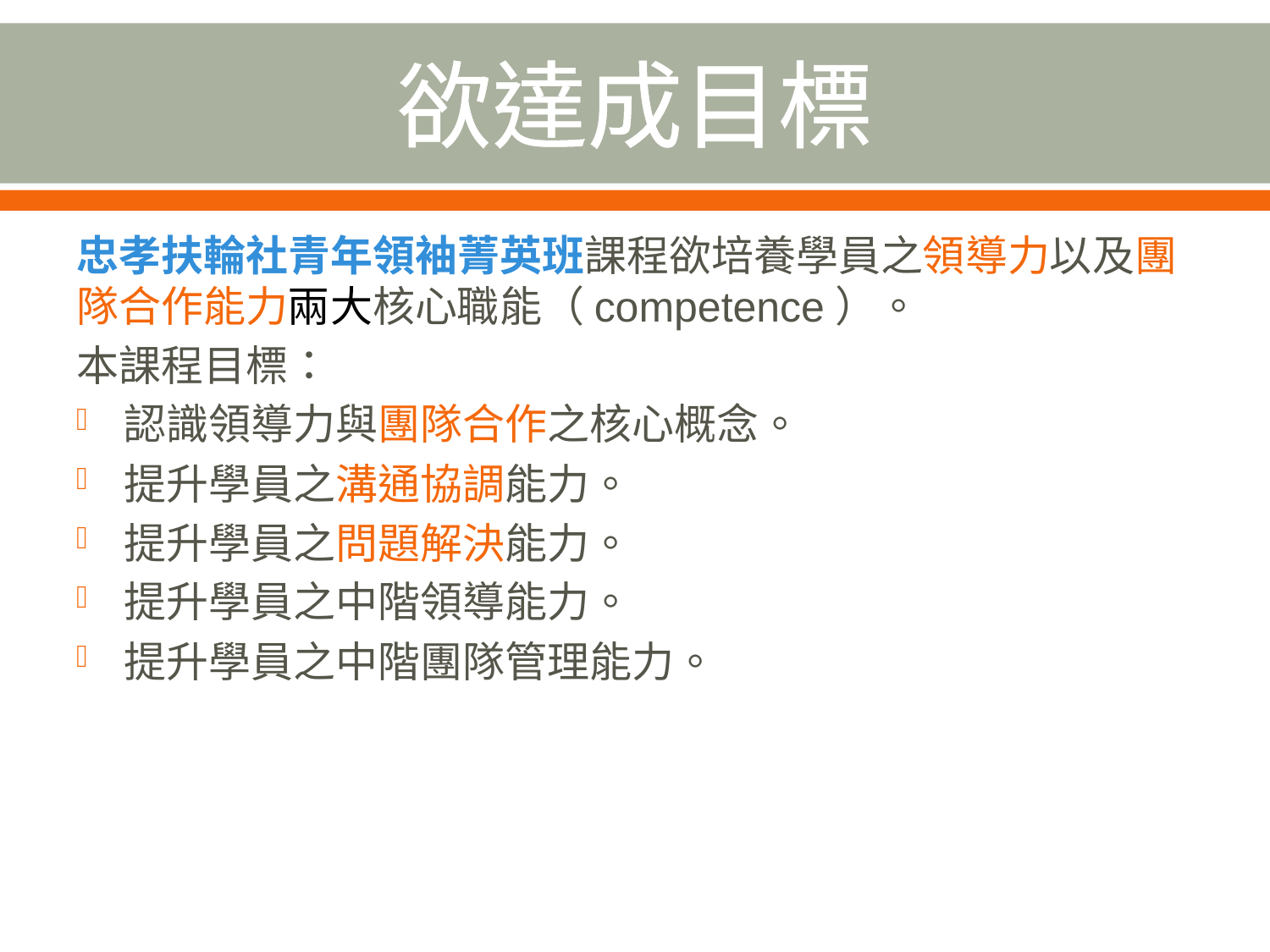

# 欲達成目標
忠孝扶輪社青年領袖菁英班課程欲培養學員之領導力以及團隊合作能力兩大核心職能（competence）。
本課程目標：
認識領導力與團隊合作之核心概念。
提升學員之溝通協調能力。
提升學員之問題解決能力。
提升學員之中階領導能力。
提升學員之中階團隊管理能力。